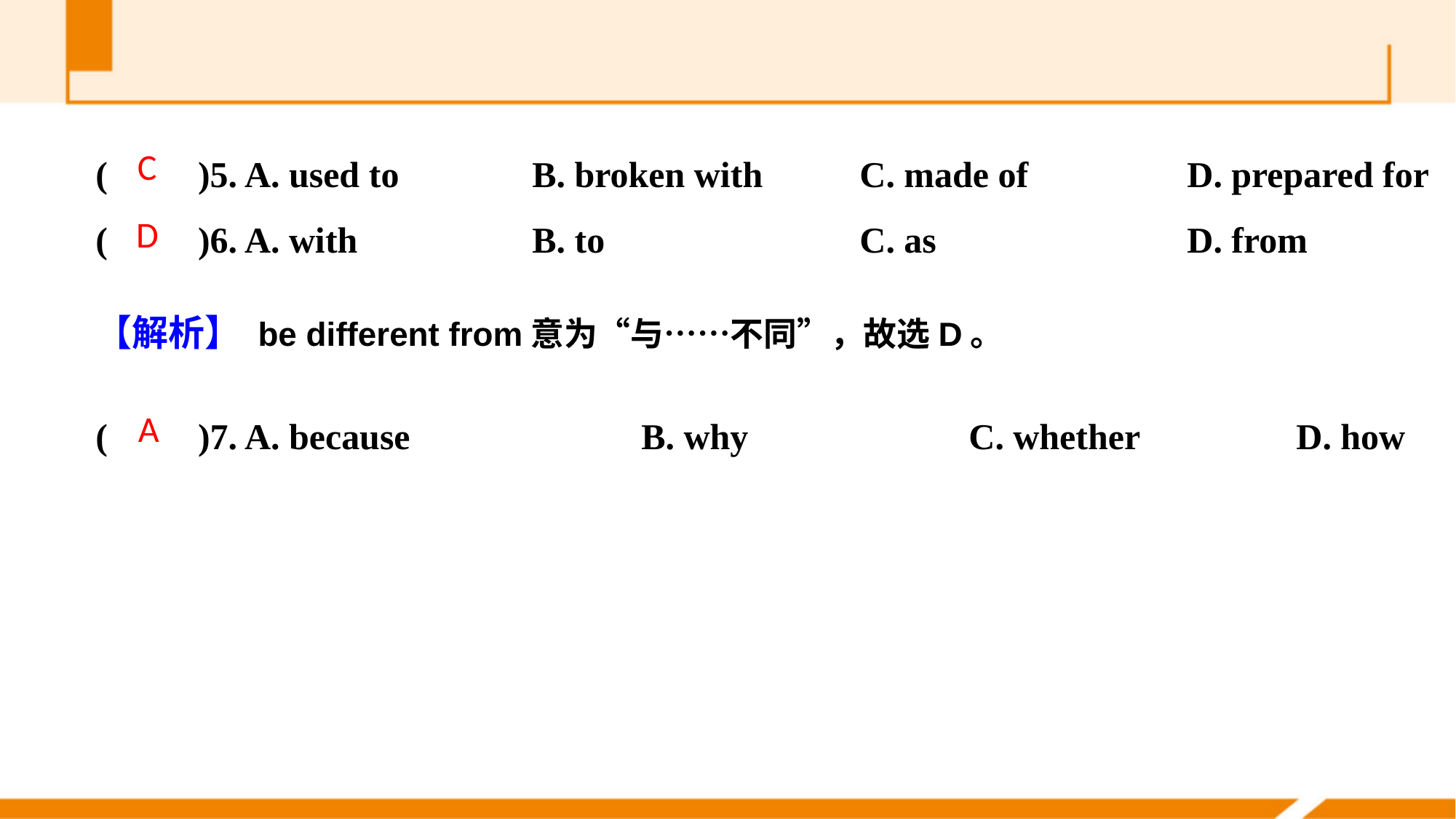

(　　)5. A. used to  		B. broken with	C. made of  		D. prepared for
(　　)6. A. with  		B. to  			C. as  			D. from

(　　)7. A. because  		B. why			C. whether  		D. how
C
D
【解析】 be different from意为“与……不同”，故选D。
A